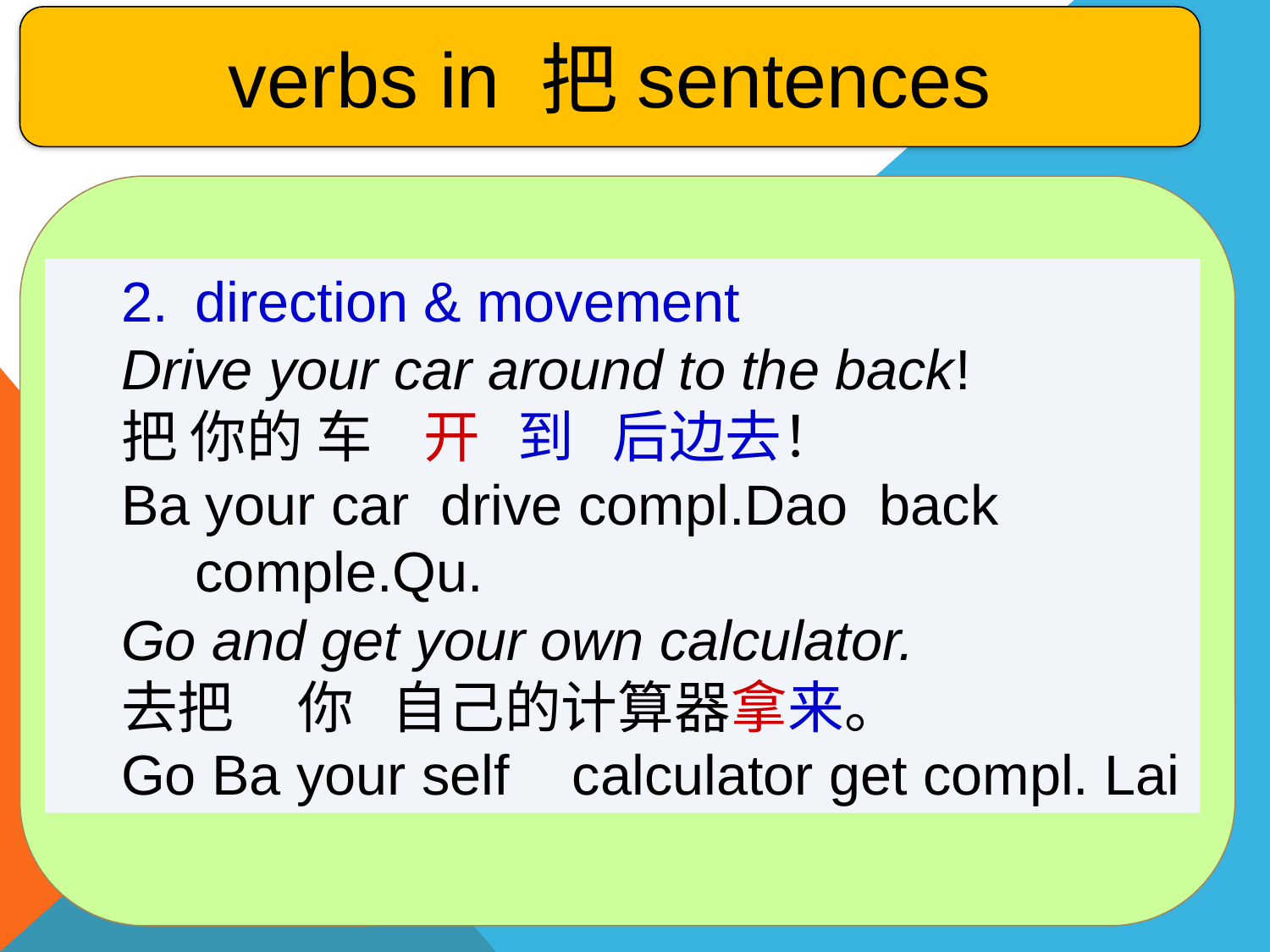

verbs in 把sentences

direction & movement
Drive your car around to the back!
把 你的 车    开   到   后边去！
Ba your car  drive compl.Dao  back  comple.Qu.
Go and get your own calculator.
去把     你   自己的计算器拿来。
Go Ba your self    calculator get compl. Lai